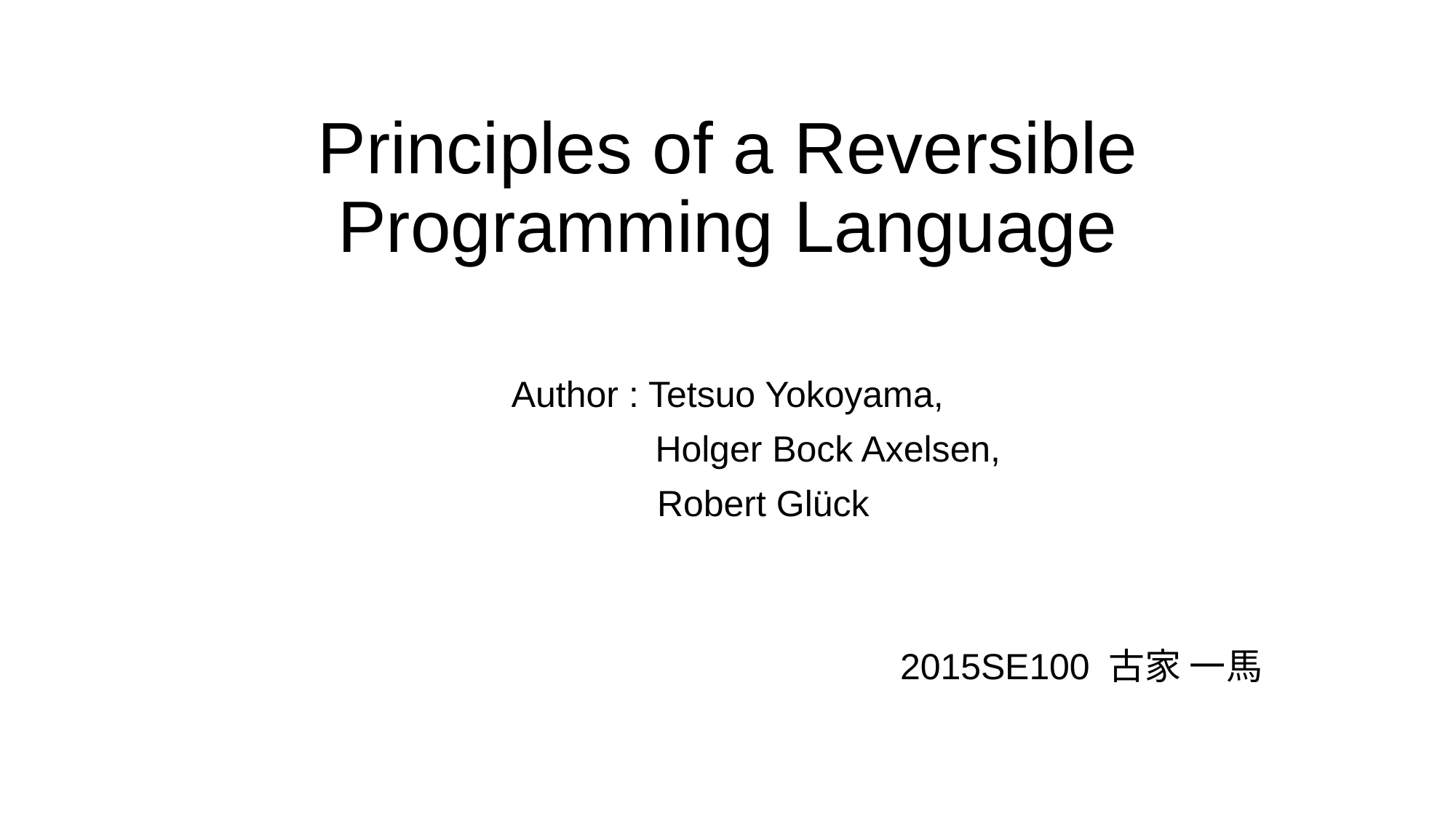

# Principles of a Reversible Programming Language
Author : Tetsuo Yokoyama,
	         Holger Bock Axelsen,
       Robert Glück

2015SE100 古家 一馬